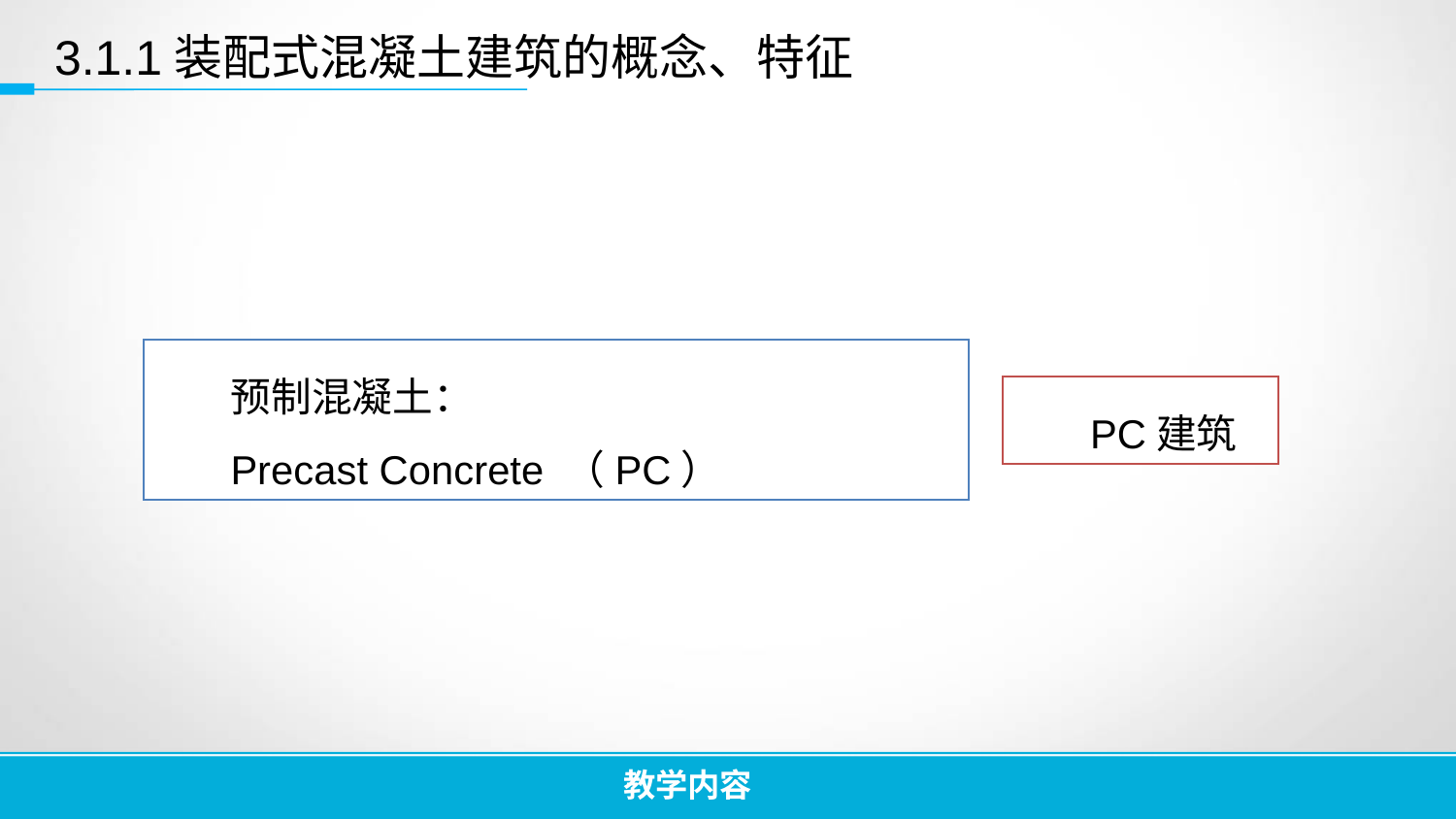

3.1.1装配式混凝土建筑的概念、特征
预制混凝土：
Precast Concrete （PC）
PC建筑
教学内容